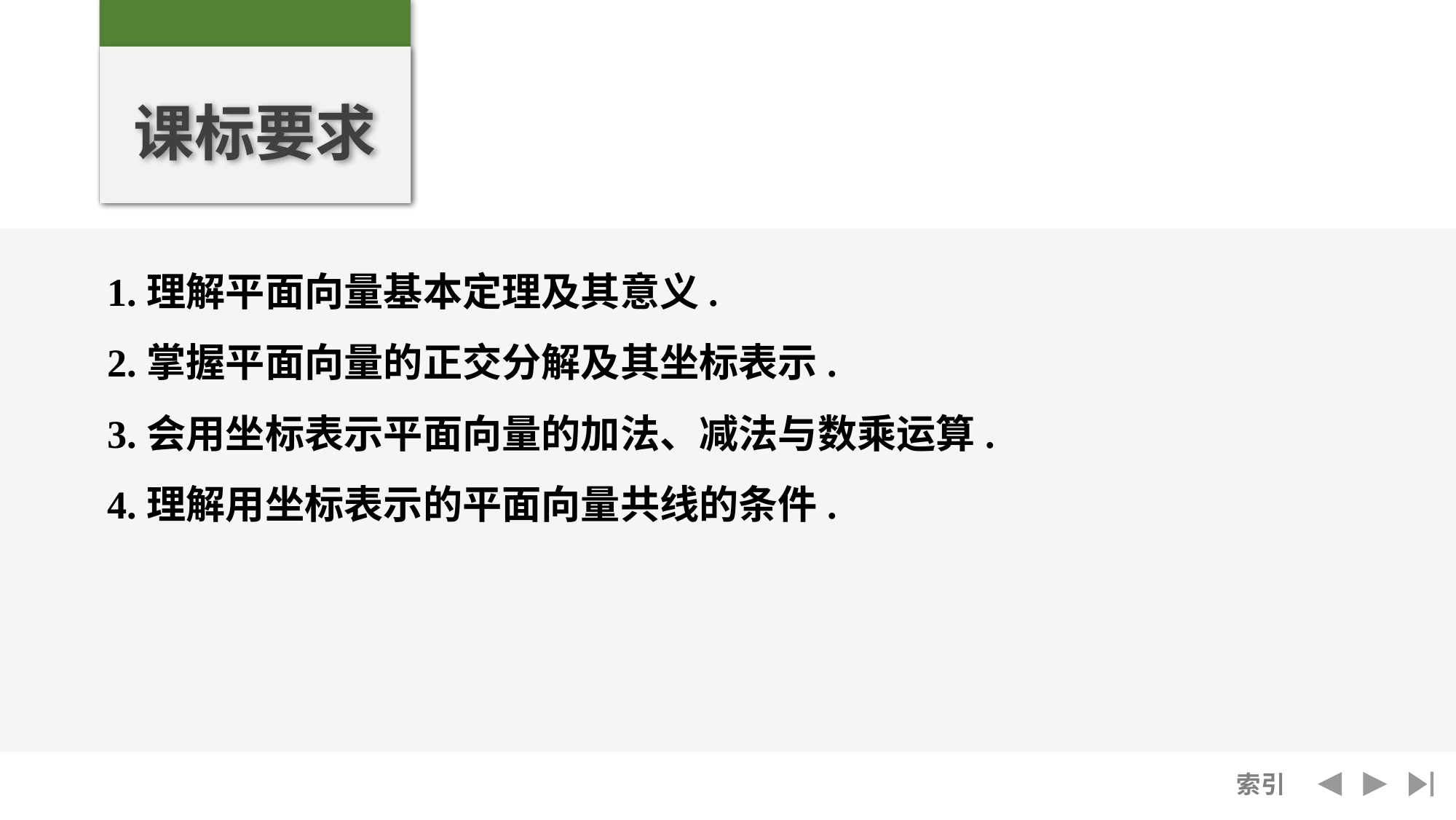

1.理解平面向量基本定理及其意义.
2.掌握平面向量的正交分解及其坐标表示.
3.会用坐标表示平面向量的加法、减法与数乘运算.
4.理解用坐标表示的平面向量共线的条件.